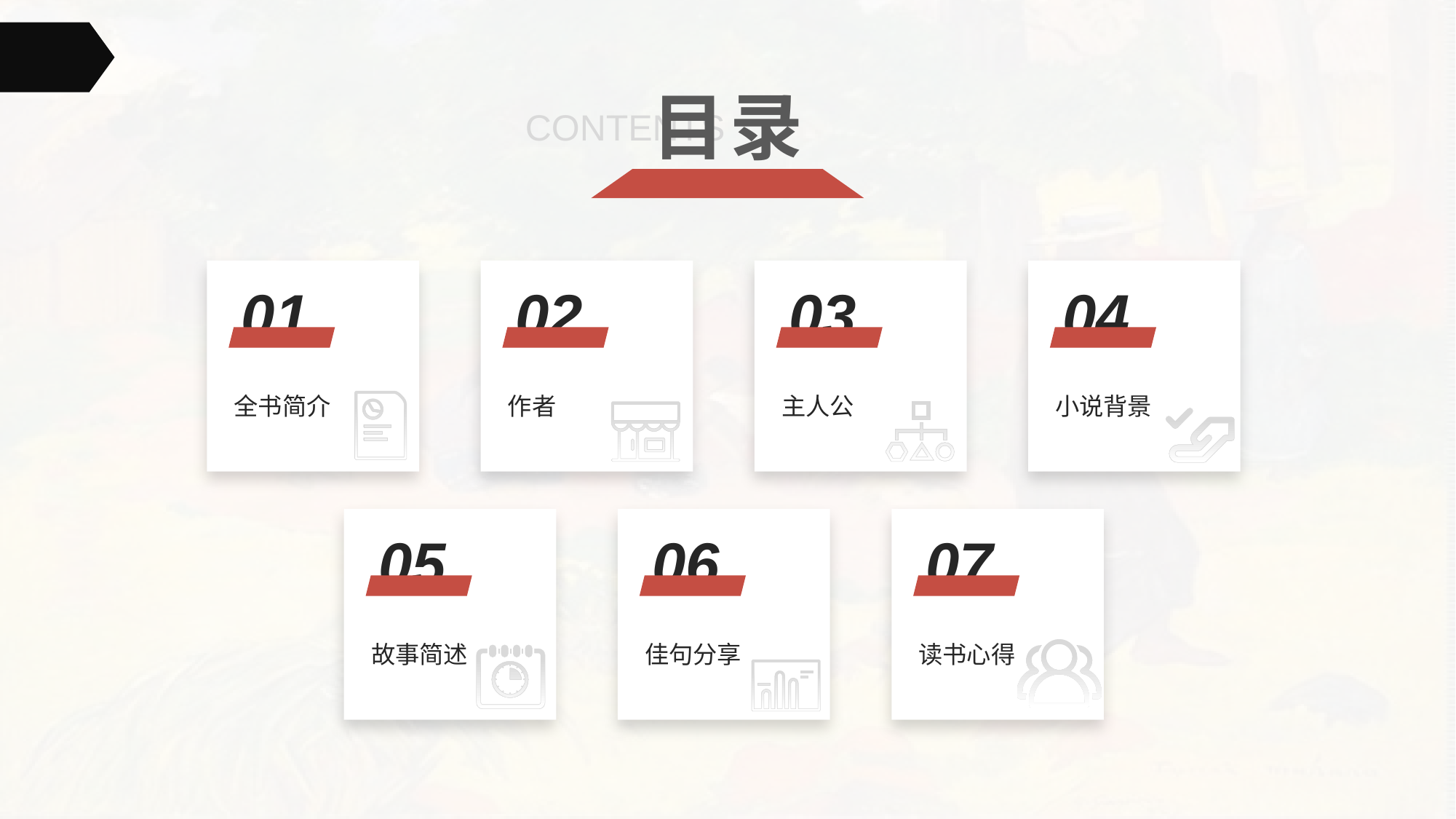

目录
CONTENTS

01

全书简介

02

作者

03

主人公

04

小说背景

05

故事简述

06

佳句分享

07

读书心得